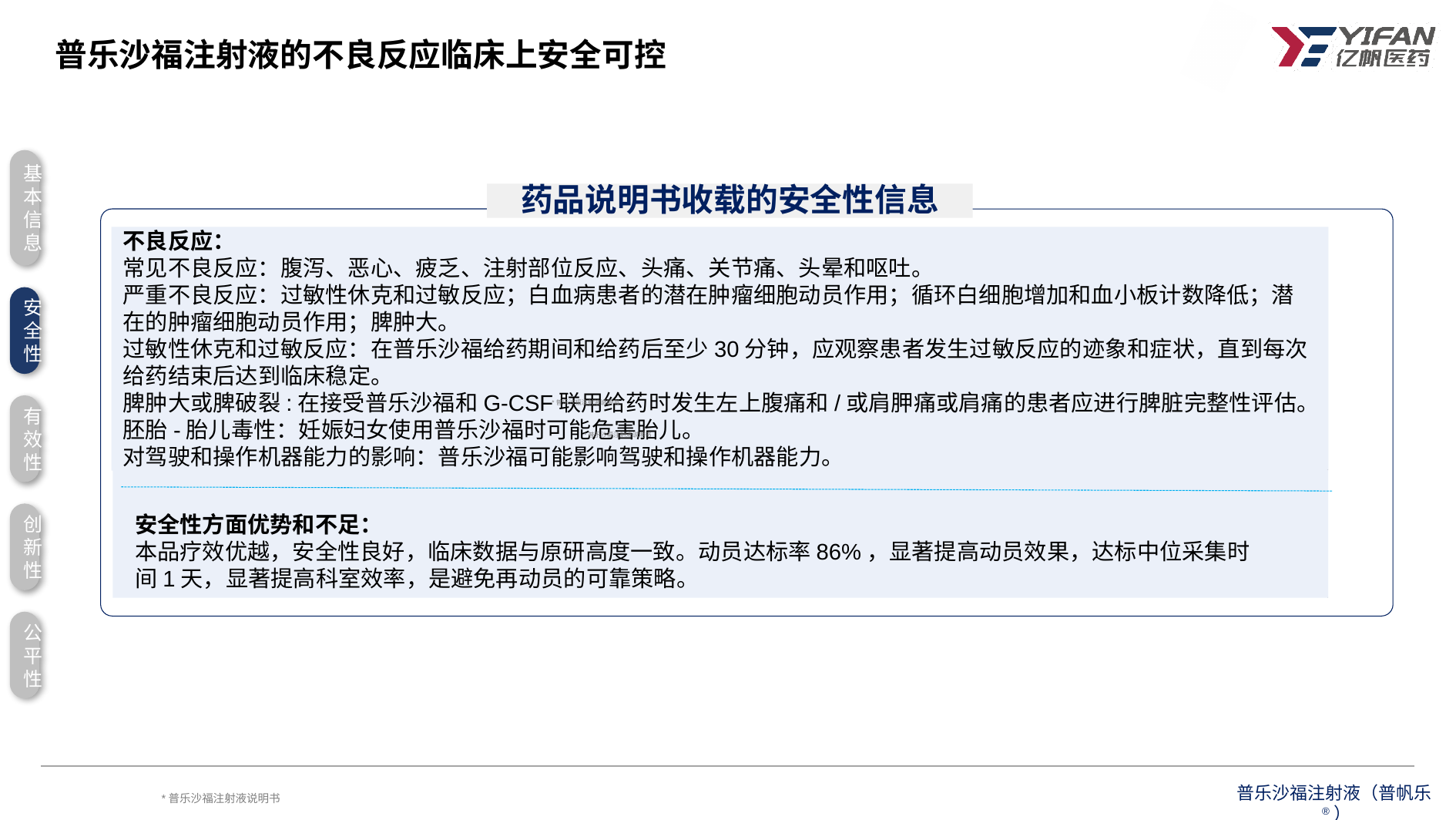

普乐沙福注射液的不良反应临床上安全可控
基本信息
药品说明书收载的安全性信息

不良反应：
常见不良反应：腹泻、恶心、疲乏、注射部位反应、头痛、关节痛、头晕和呕吐。
严重不良反应：过敏性休克和过敏反应；白血病患者的潜在肿瘤细胞动员作用；循环白细胞增加和血小板计数降低；潜在的肿瘤细胞动员作用；脾肿大。
过敏性休克和过敏反应：在普乐沙福给药期间和给药后至少30分钟，应观察患者发生过敏反应的迹象和症状，直到每次给药结束后达到临床稳定。
脾肿大或脾破裂:在接受普乐沙福和G-CSF联用给药时发生左上腹痛和/或肩胛痛或肩痛的患者应进行脾脏完整性评估。
胚胎-胎儿毒性：妊娠妇女使用普乐沙福时可能危害胎儿。
对驾驶和操作机器能力的影响：普乐沙福可能影响驾驶和操作机器能力。

安全性
*普乐沙福注射液说明书
有效性
*普乐沙福注射液说明书

创新性
安全性方面优势和不足：
本品疗效优越，安全性良好，临床数据与原研高度一致。动员达标率86%，显著提高动员效果，达标中位采集时间1天，显著提高科室效率，是避免再动员的可靠策略。
公平性
*普乐沙福注射液说明书